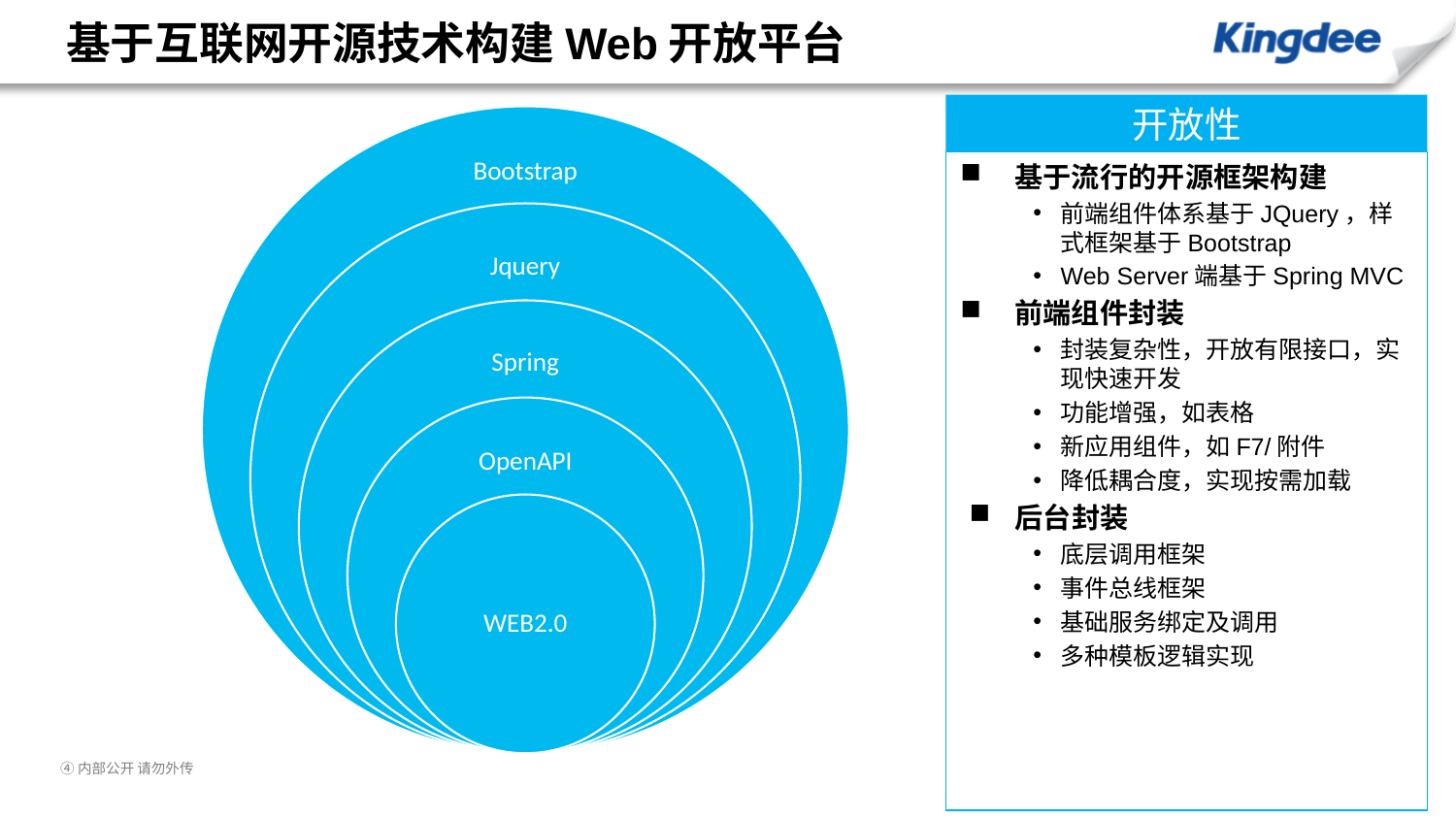

# 基于互联网开源技术构建Web开放平台
开放性
基于流行的开源框架构建
前端组件体系基于JQuery，样式框架基于Bootstrap
Web Server端基于Spring MVC
前端组件封装
封装复杂性，开放有限接口，实现快速开发
功能增强，如表格
新应用组件，如F7/附件
降低耦合度，实现按需加载
后台封装
底层调用框架
事件总线框架
基础服务绑定及调用
多种模板逻辑实现
Bootstrap
Jquery
Spring
OpenAPI
WEB2.0